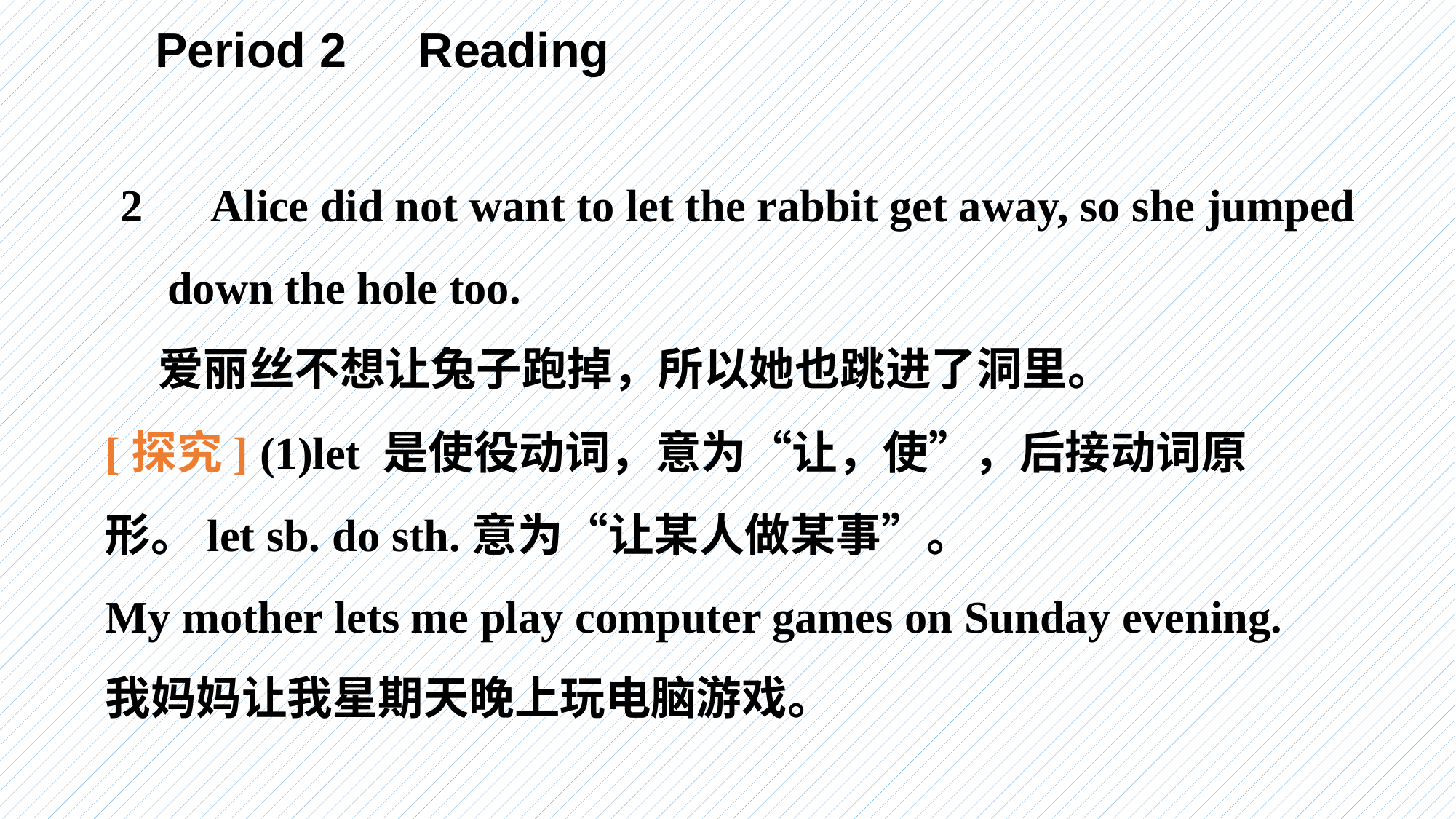

Period 2　Reading
　2　Alice did not want to let the rabbit get away, so she jumped
         down the hole too.
        爱丽丝不想让兔子跑掉，所以她也跳进了洞里。
[探究] (1)let 是使役动词，意为“让，使”，后接动词原形。let sb. do sth.意为“让某人做某事”。
My mother lets me play computer games on Sunday evening.
我妈妈让我星期天晚上玩电脑游戏。